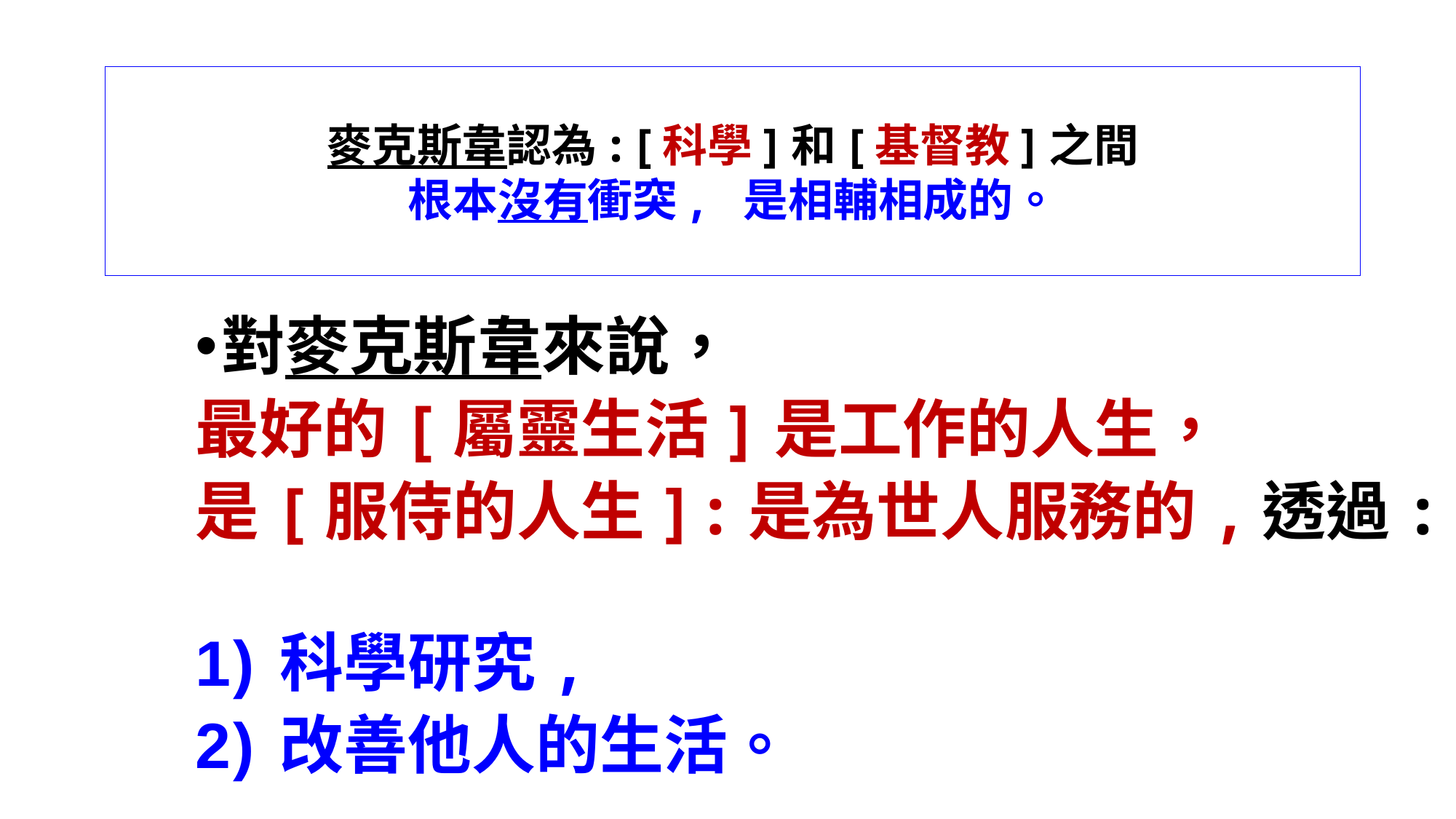

# 麥克斯韋認為:[科學]和[基督教]之間 根本沒有衝突, 是相輔相成的。
對麥克斯韋來說，
最好的[屬靈生活]是工作的人生，
是[服侍的人生]:是為世人服務的,透過:
科學研究,
改善他人的生活。